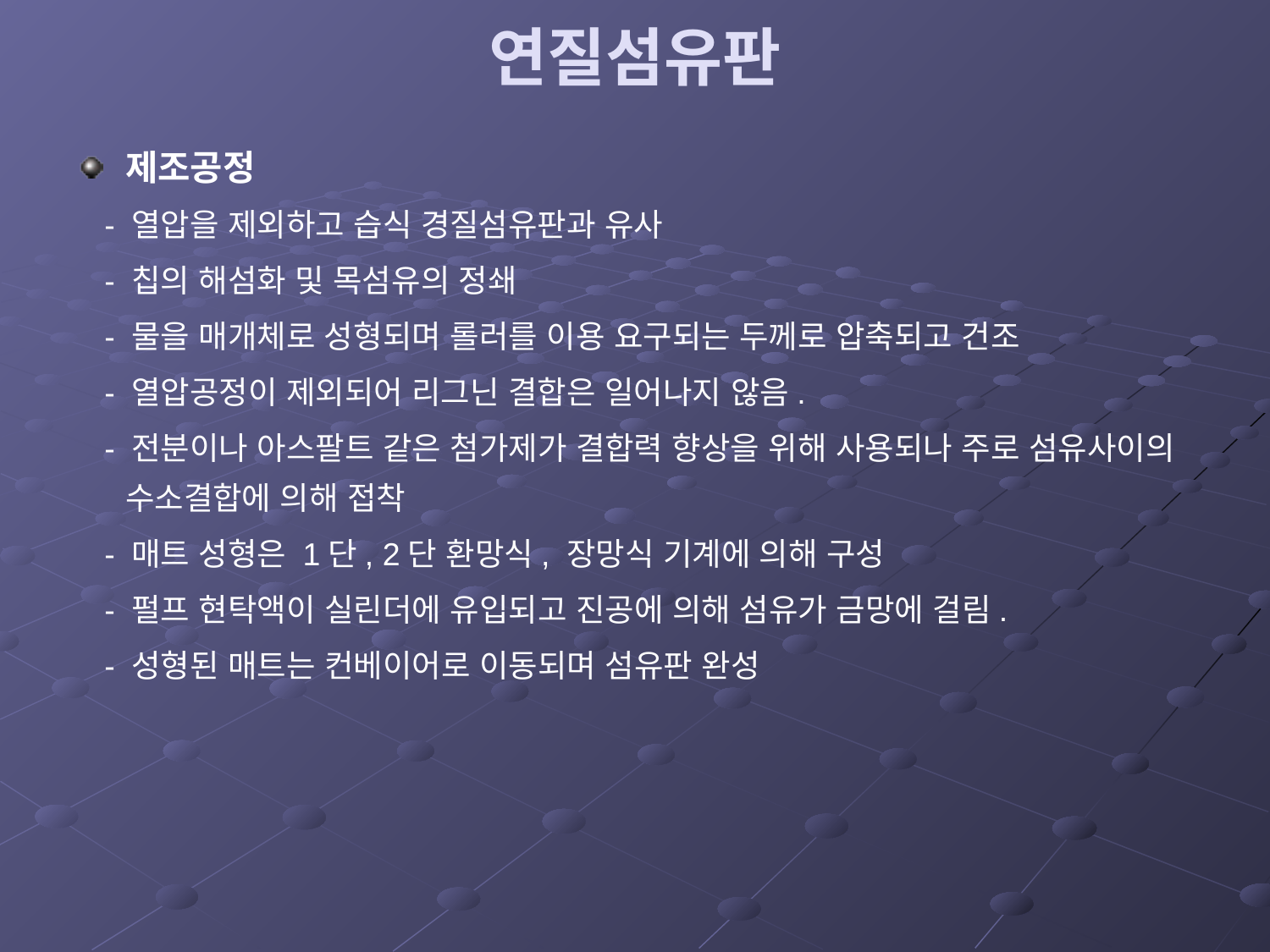

# 연질섬유판
제조공정
   - 열압을 제외하고 습식 경질섬유판과 유사
   - 칩의 해섬화 및 목섬유의 정쇄
   - 물을 매개체로 성형되며 롤러를 이용 요구되는 두께로 압축되고 건조
   - 열압공정이 제외되어 리그닌 결합은 일어나지 않음.
   - 전분이나 아스팔트 같은 첨가제가 결합력 향상을 위해 사용되나 주로 섬유사이의 수소결합에 의해 접착
   - 매트 성형은 1단, 2단 환망식, 장망식 기계에 의해 구성
   - 펄프 현탁액이 실린더에 유입되고 진공에 의해 섬유가 금망에 걸림.
   - 성형된 매트는 컨베이어로 이동되며 섬유판 완성